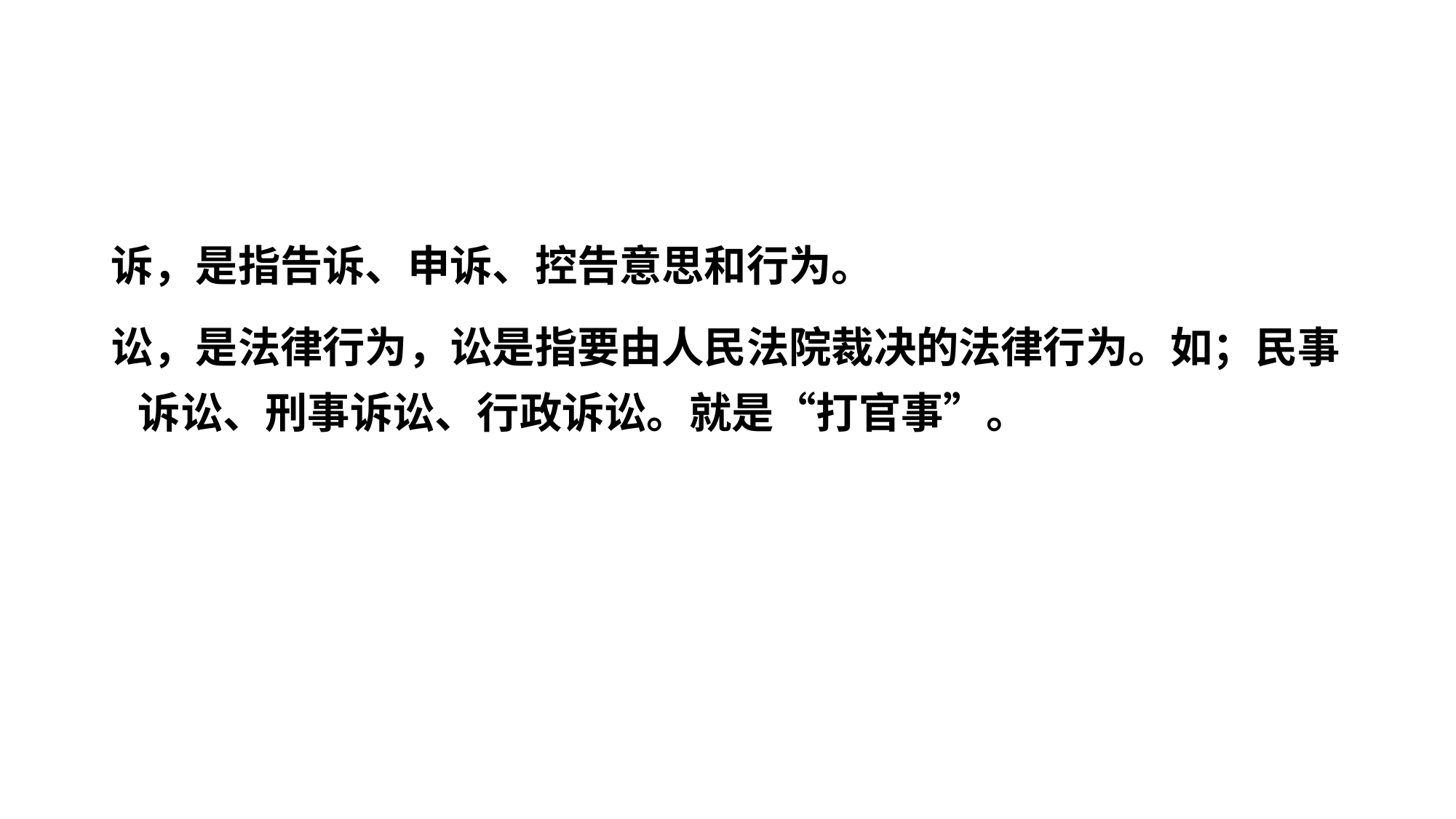

#
诉，是指告诉、申诉、控告意思和行为。
讼，是法律行为，讼是指要由人民法院裁决的法律行为。如；民事诉讼、刑事诉讼、行政诉讼。就是“打官事”。